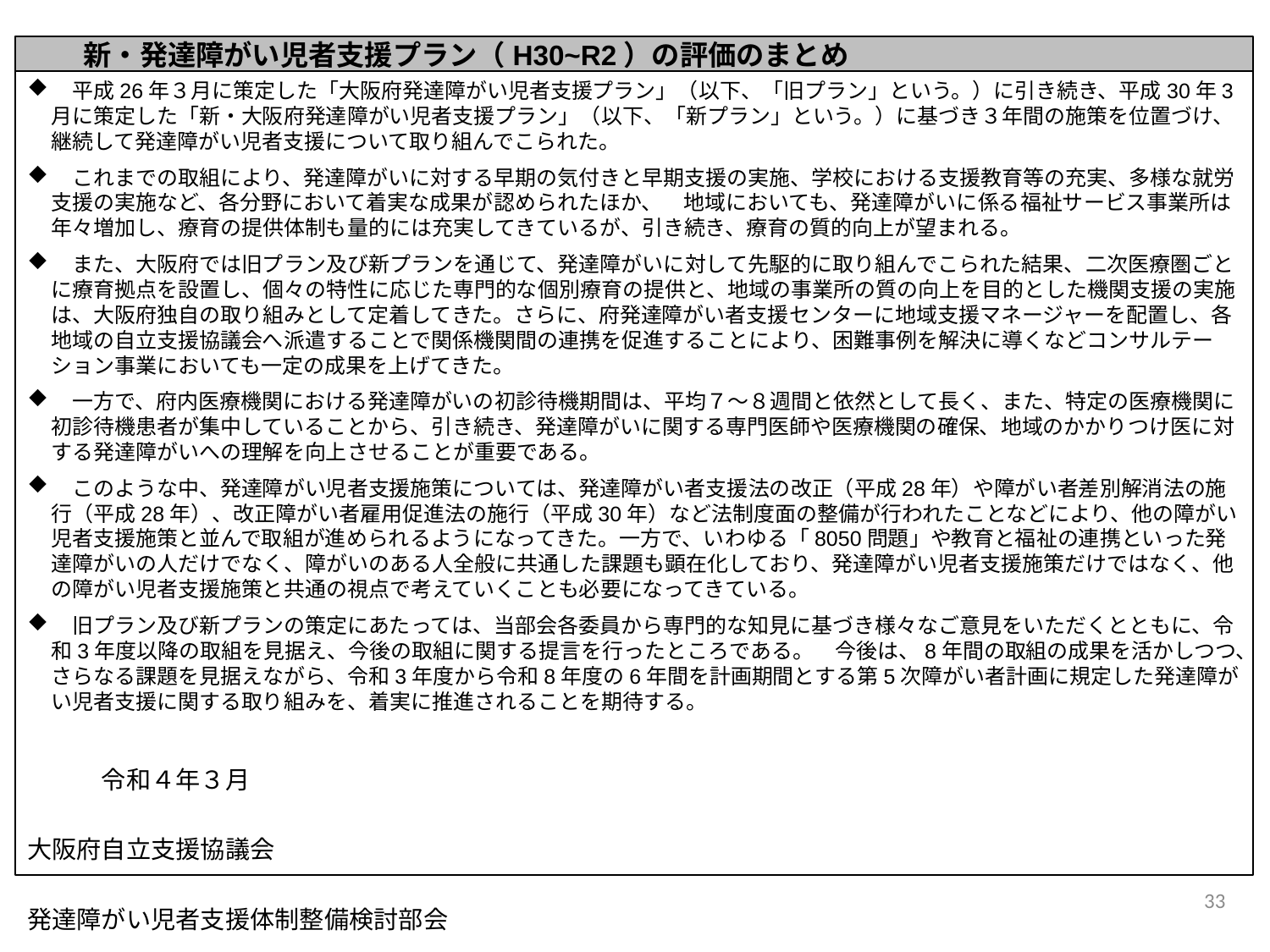

新・発達障がい児者支援プラン（H30~R2）の評価のまとめ
　平成26年３月に策定した「大阪府発達障がい児者支援プラン」（以下、「旧プラン」という。）に引き続き、平成30年3月に策定した「新・大阪府発達障がい児者支援プラン」（以下、「新プラン」という。）に基づき３年間の施策を位置づけ、継続して発達障がい児者支援について取り組んでこられた。
　これまでの取組により、発達障がいに対する早期の気付きと早期支援の実施、学校における支援教育等の充実、多様な就労支援の実施など、各分野において着実な成果が認められたほか、　地域においても、発達障がいに係る福祉サービス事業所は年々増加し、療育の提供体制も量的には充実してきているが、引き続き、療育の質的向上が望まれる。
　また、大阪府では旧プラン及び新プランを通じて、発達障がいに対して先駆的に取り組んでこられた結果、二次医療圏ごとに療育拠点を設置し、個々の特性に応じた専門的な個別療育の提供と、地域の事業所の質の向上を目的とした機関支援の実施は、大阪府独自の取り組みとして定着してきた。さらに、府発達障がい者支援センターに地域支援マネージャーを配置し、各地域の自立支援協議会へ派遣することで関係機関間の連携を促進することにより、困難事例を解決に導くなどコンサルテーション事業においても一定の成果を上げてきた。
　一方で、府内医療機関における発達障がいの初診待機期間は、平均７～８週間と依然として長く、また、特定の医療機関に初診待機患者が集中していることから、引き続き、発達障がいに関する専門医師や医療機関の確保、地域のかかりつけ医に対する発達障がいへの理解を向上させることが重要である。
　このような中、発達障がい児者支援施策については、発達障がい者支援法の改正（平成28年）や障がい者差別解消法の施行（平成28年）、改正障がい者雇用促進法の施行（平成30年）など法制度面の整備が行われたことなどにより、他の障がい児者支援施策と並んで取組が進められるようになってきた。一方で、いわゆる「8050問題」や教育と福祉の連携といった発達障がいの人だけでなく、障がいのある人全般に共通した課題も顕在化しており、発達障がい児者支援施策だけではなく、他の障がい児者支援施策と共通の視点で考えていくことも必要になってきている。
　旧プラン及び新プランの策定にあたっては、当部会各委員から専門的な知見に基づき様々なご意見をいただくとともに、令和3年度以降の取組を見据え、今後の取組に関する提言を行ったところである。　今後は、8年間の取組の成果を活かしつつ、さらなる課題を見据えながら、令和3年度から令和8年度の6年間を計画期間とする第5次障がい者計画に規定した発達障がい児者支援に関する取り組みを、着実に推進されることを期待する。

　　　令和４年３月
　　　　　　　　　　　　　　　　　　　　　　　　　　　　　　　　　　　　　　　　　　　　　　　　大阪府自立支援協議会
　　　　　　　　　　　　　　　　　　　　　　　　　　　　　　　　　　　　　　　　　　　　　　　　発達障がい児者支援体制整備検討部会

33